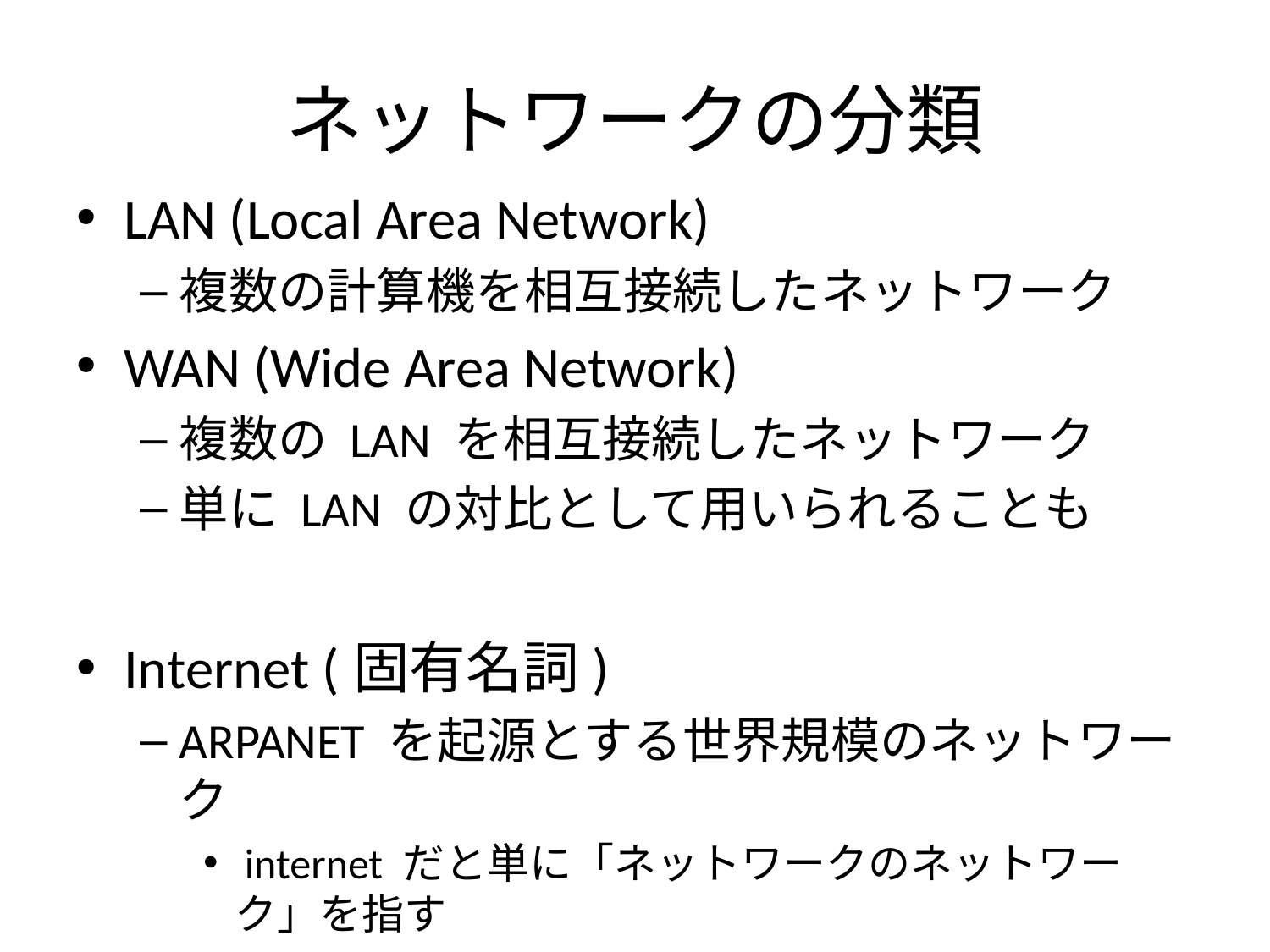

# ネットワークの分類
LAN (Local Area Network)
複数の計算機を相互接続したネットワーク
WAN (Wide Area Network)
複数の LAN を相互接続したネットワーク
単に LAN の対比として用いられることも

Internet (固有名詞)
ARPANET を起源とする世界規模のネットワーク
 internet だと単に「ネットワークのネットワーク」を指す
LAN や WAN との違いは「管理者の不在」